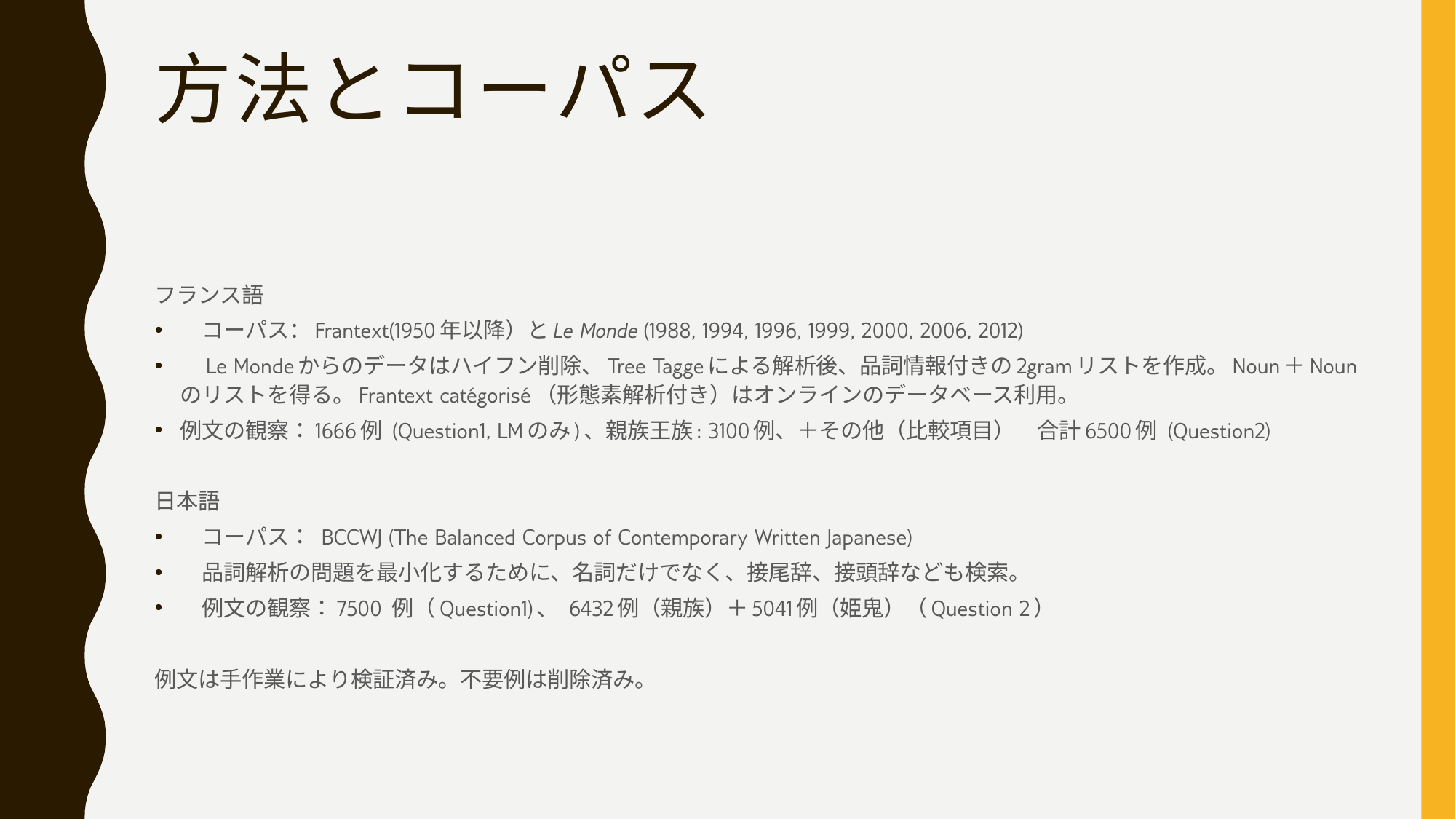

# 方法とコーパス
フランス語
　コーパス：Frantext(1950年以降）とLe Monde (1988, 1994, 1996, 1999, 2000, 2006, 2012)
　Le Mondeからのデータはハイフン削除、Tree Taggeによる解析後、品詞情報付きの2gramリストを作成。Noun＋Nounのリストを得る。Frantext catégorisé（形態素解析付き）はオンラインのデータベース利用。
例文の観察：1666例 (Question1, LMのみ)、親族王族: 3100例、＋その他（比較項目）　合計6500例 (Question2)

日本語
　コーパス： BCCWJ (The Balanced Corpus of Contemporary Written Japanese)
　品詞解析の問題を最小化するために、名詞だけでなく、接尾辞、接頭辞なども検索。
　例文の観察：7500 例（Question1)、 6432例（親族）＋5041例（姫鬼）（Question 2）

例文は手作業により検証済み。不要例は削除済み。